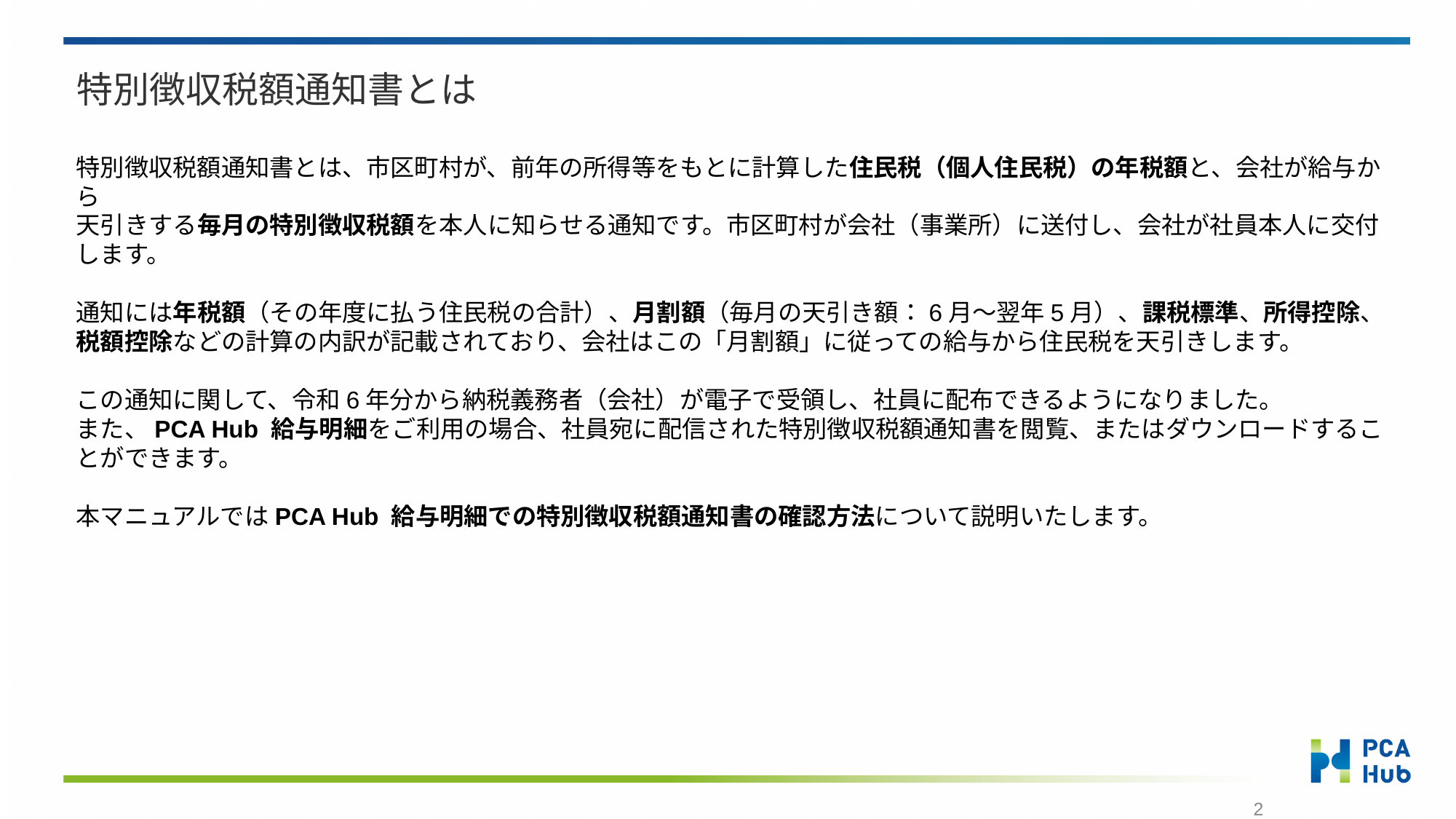

# 特別徴収税額通知書とは
特別徴収税額通知書とは、市区町村が、前年の所得等をもとに計算した住民税（個人住民税）の年税額と、会社が給与から
天引きする毎月の特別徴収税額を本人に知らせる通知です。市区町村が会社（事業所）に送付し、会社が社員本人に交付します。

通知には年税額（その年度に払う住民税の合計）、月割額（毎月の天引き額：6月〜翌年5月）、課税標準、所得控除、
税額控除などの計算の内訳が記載されており、会社はこの「月割額」に従っての給与から住民税を天引きします。

この通知に関して、令和6年分から納税義務者（会社）が電子で受領し、社員に配布できるようになりました。
また、PCA Hub 給与明細をご利用の場合、社員宛に配信された特別徴収税額通知書を閲覧、またはダウンロードすることができます。

本マニュアルではPCA Hub 給与明細での特別徴収税額通知書の確認方法について説明いたします。
2